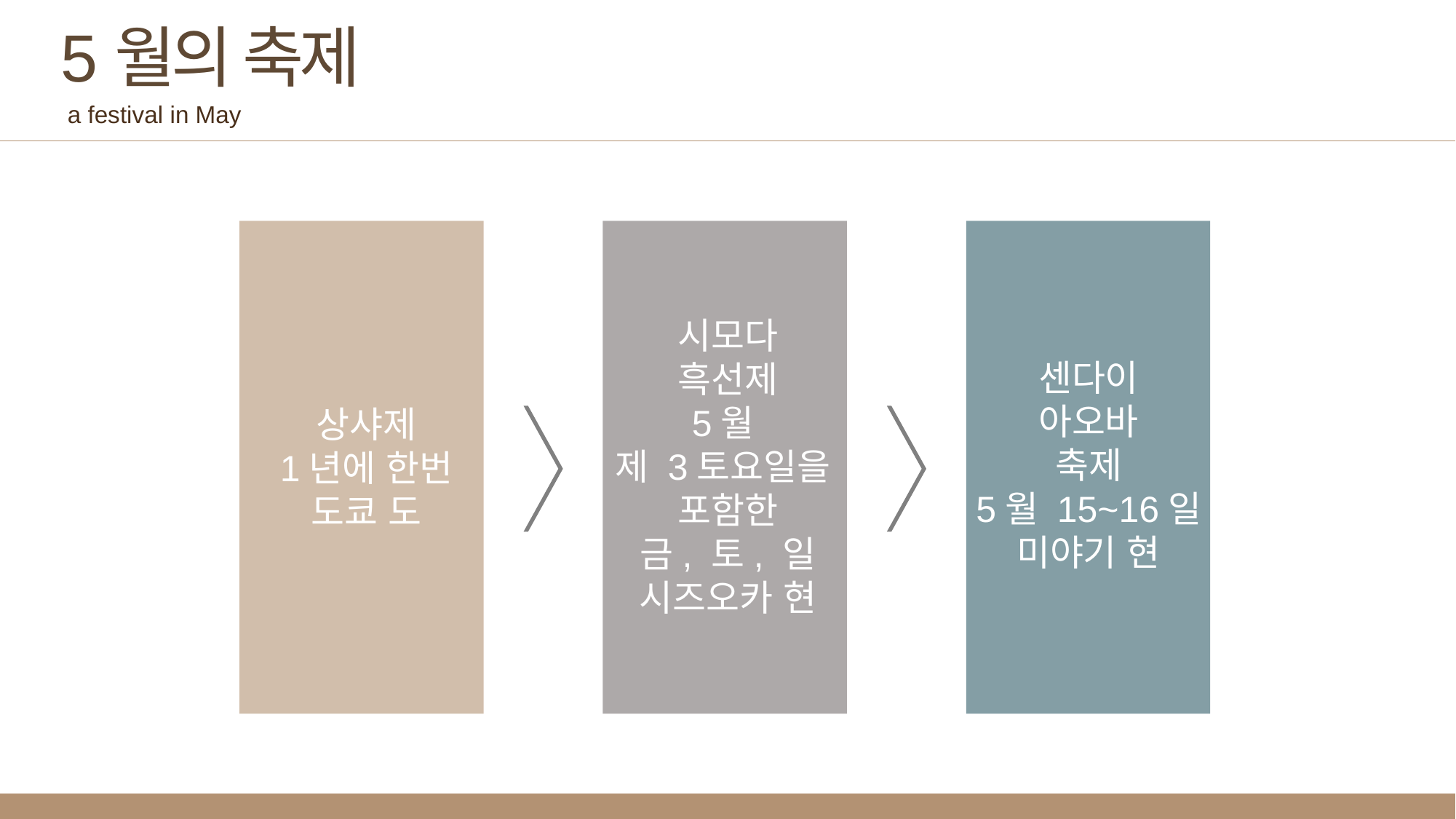

5월의 축제
a festival in May

시모다
흑선제
5월
제 3토요일을
포함한
금, 토, 일
시즈오카 현
센다이
아오바
축제
5월 15~16일
미야기 현
상샤제
1년에 한번
도쿄 도